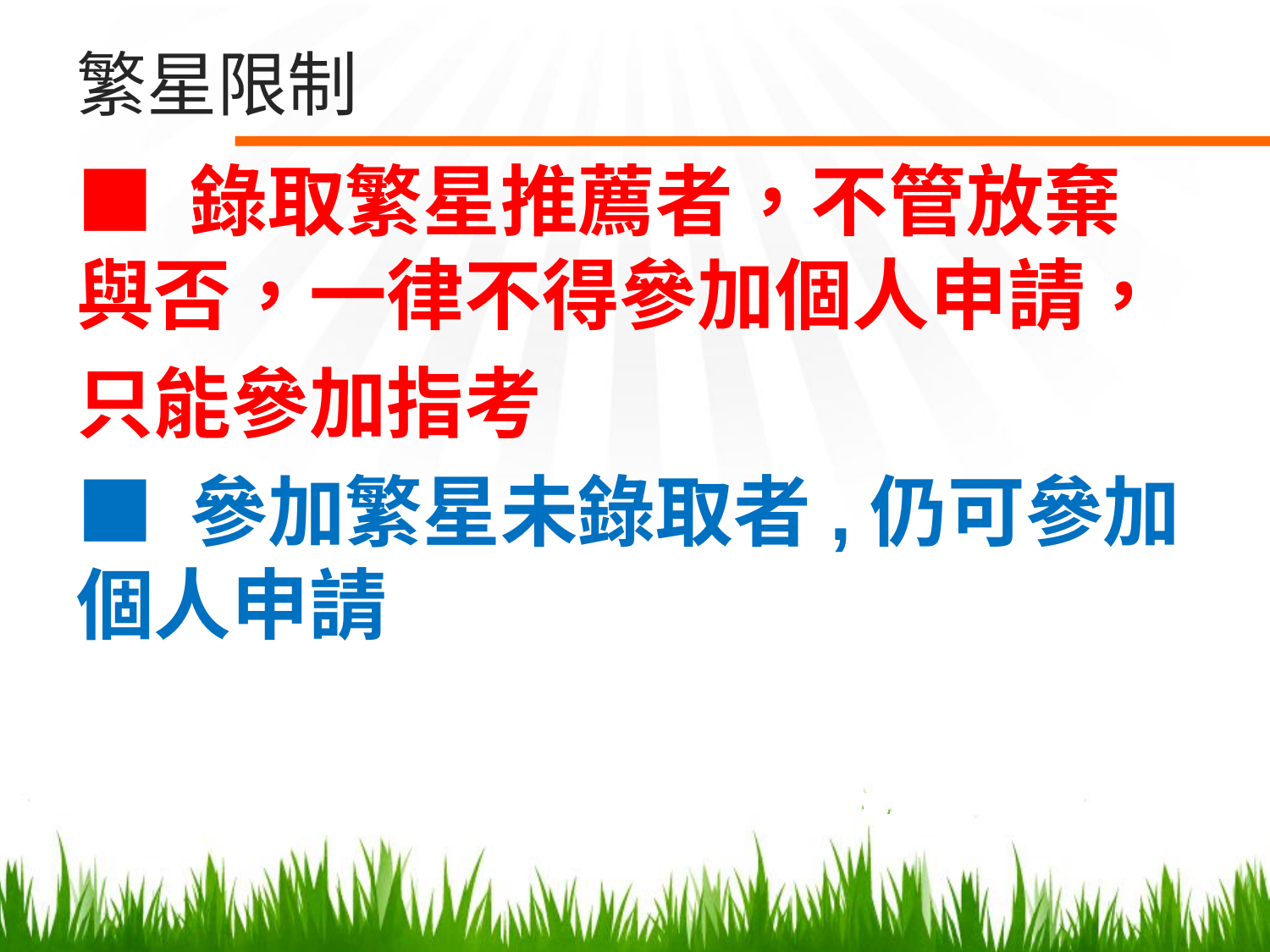

# 繁星限制
■ 錄取繁星推薦者，不管放棄與否，一律不得參加個人申請，
只能參加指考
■ 參加繁星未錄取者,仍可參加個人申請